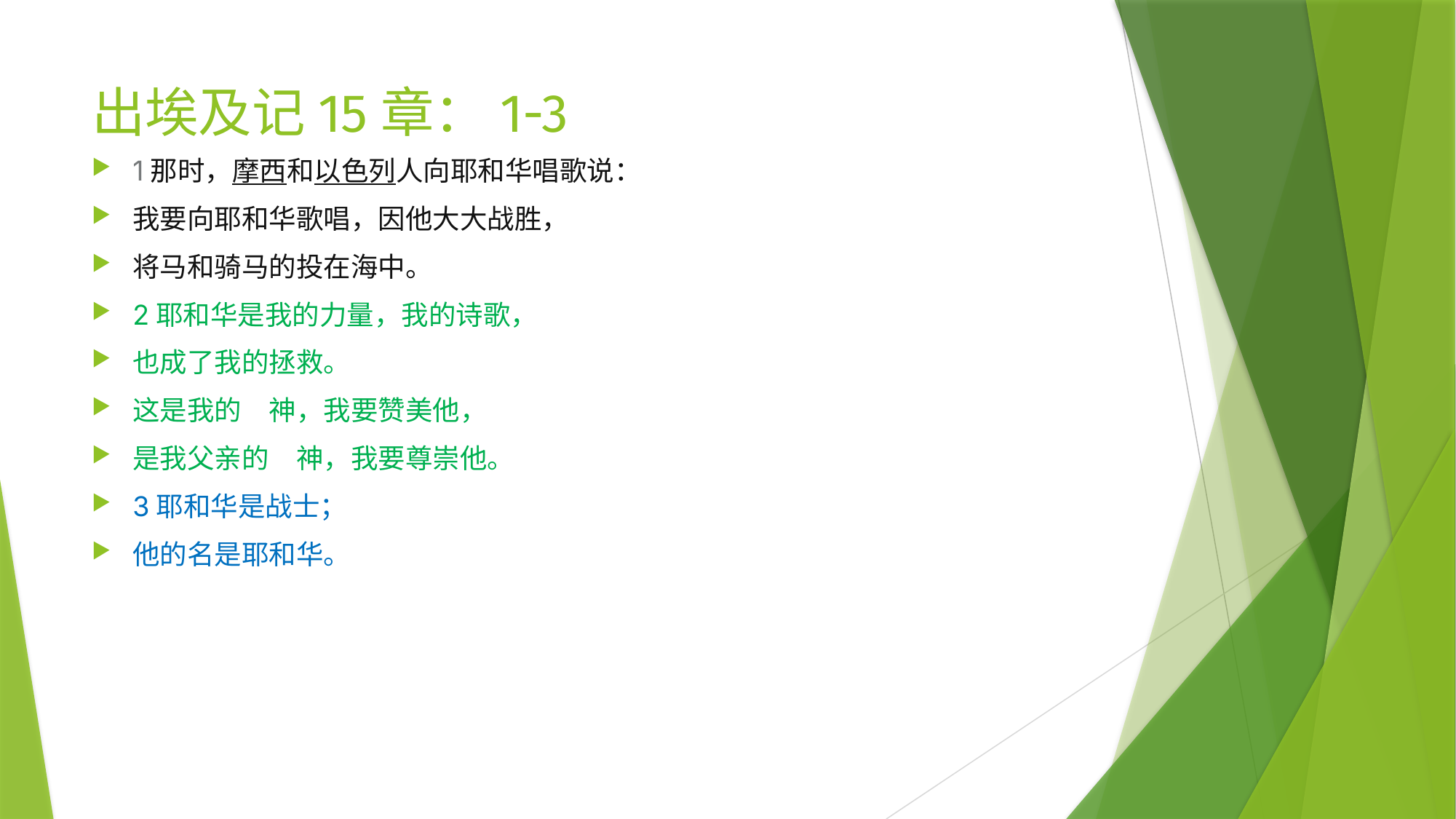

# 出埃及记15章：1-3
1那时，摩西和以色列人向耶和华唱歌说：
我要向耶和华歌唱，因他大大战胜，
将马和骑马的投在海中。
2耶和华是我的力量，我的诗歌，
也成了我的拯救。
这是我的　神，我要赞美他，
是我父亲的　神，我要尊崇他。
3耶和华是战士；
他的名是耶和华。